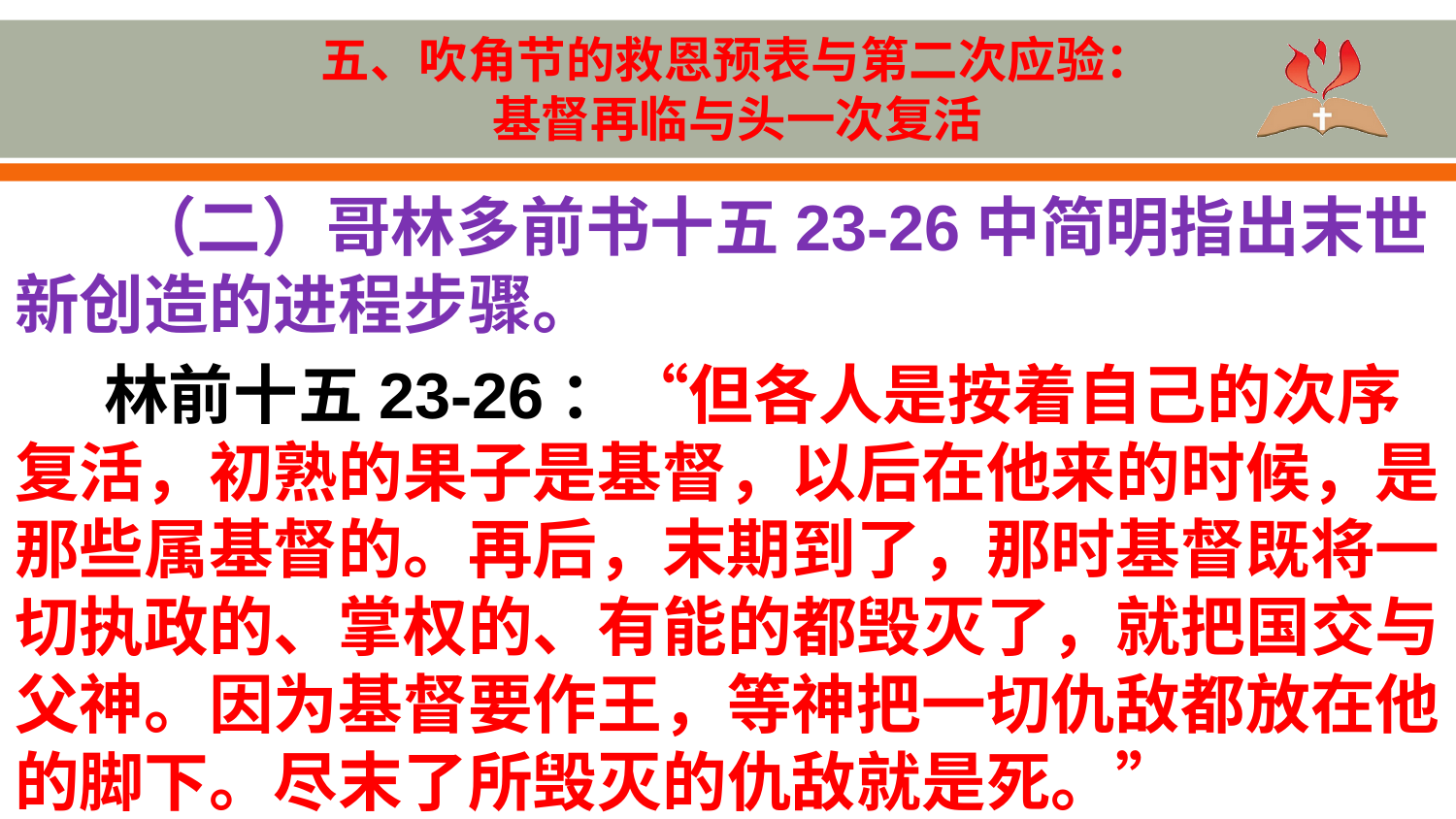

# 五、吹角节的救恩预表与第二次应验： 基督再临与头一次复活
       （二）哥林多前书十五23-26中简明指出末世新创造的进程步骤。
     林前十五23-26：“但各人是按着自己的次序复活，初熟的果子是基督，以后在他来的时候，是那些属基督的。再后，末期到了，那时基督既将一切执政的、掌权的、有能的都毁灭了，就把国交与父神。因为基督要作王，等神把一切仇敌都放在他的脚下。尽末了所毁灭的仇敌就是死。”